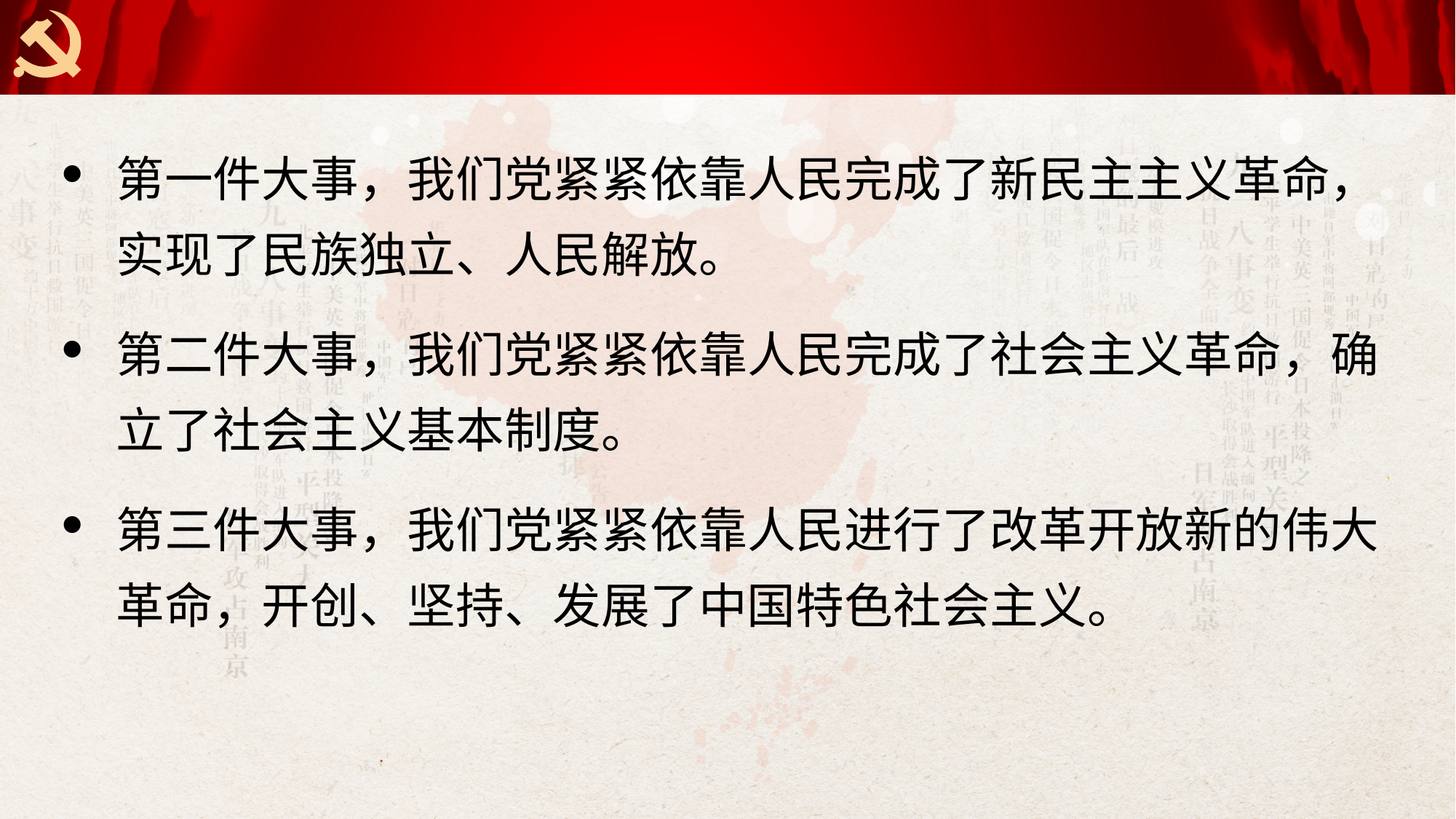

第一件大事，我们党紧紧依靠人民完成了新民主主义革命，实现了民族独立、人民解放。
第二件大事，我们党紧紧依靠人民完成了社会主义革命，确立了社会主义基本制度。
第三件大事，我们党紧紧依靠人民进行了改革开放新的伟大革命，开创、坚持、发展了中国特色社会主义。